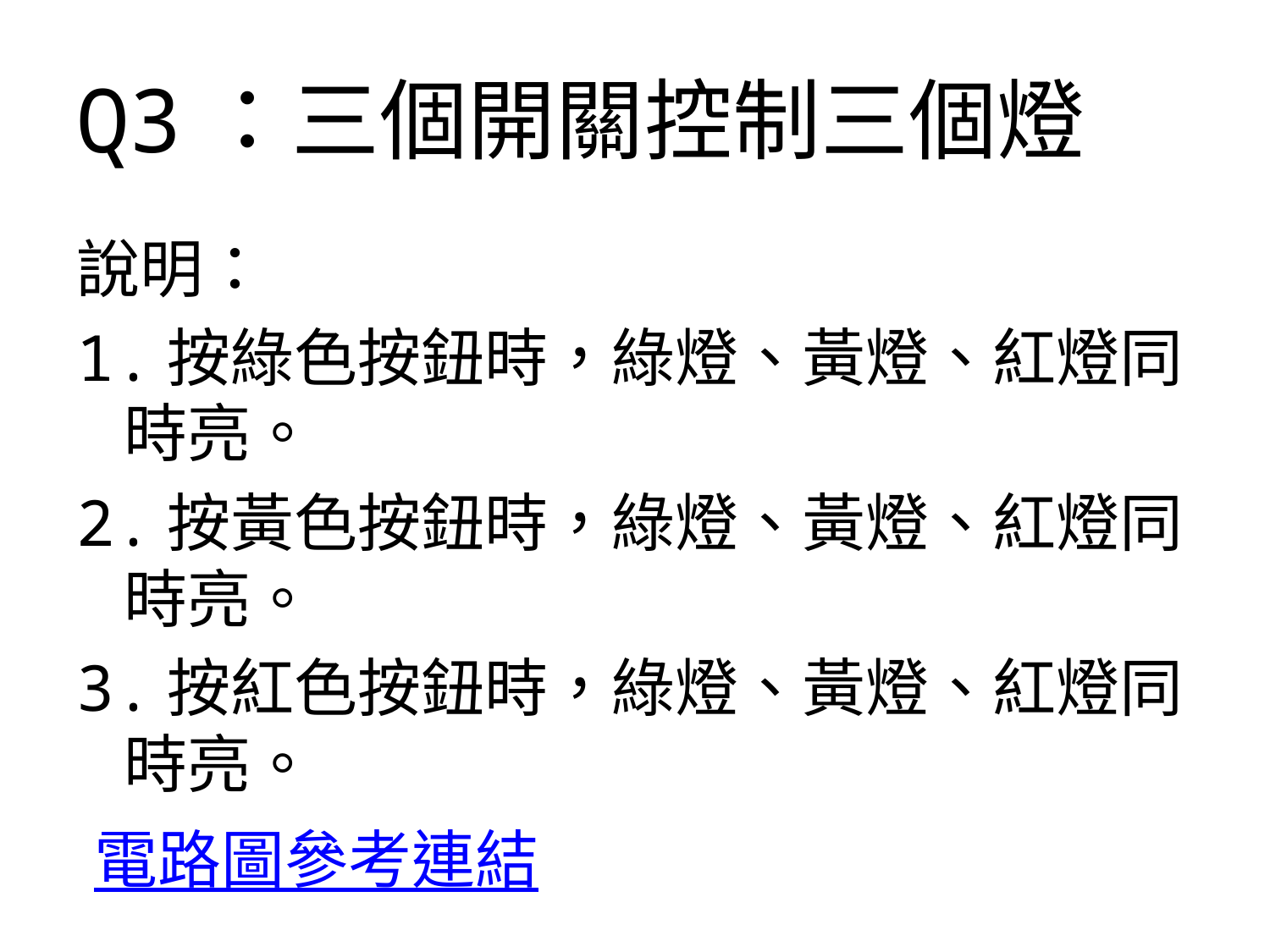

# Q3：三個開關控制三個燈
說明：
1.按綠色按鈕時，綠燈、黃燈、紅燈同時亮。
2.按黃色按鈕時，綠燈、黃燈、紅燈同時亮。
3.按紅色按鈕時，綠燈、黃燈、紅燈同時亮。

電路圖參考連結